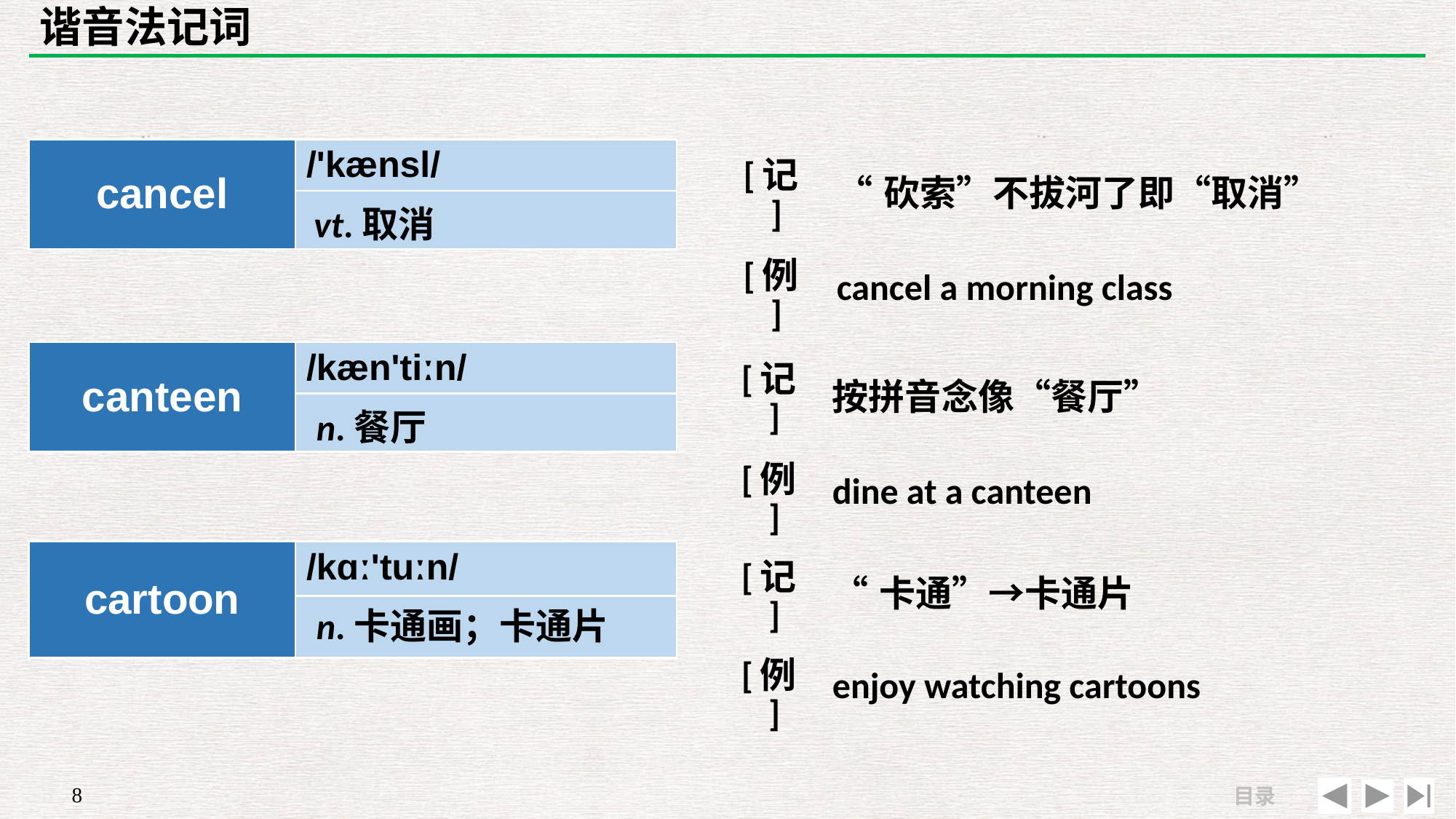

# 谐音法记词

| cancel | /'kænsl/ |
| --- | --- |
|  |  |
| [记] | “砍索”不拔河了即“取消” |
| --- | --- |
| [例] | cancel a morning class |
vt.取消
| canteen | /kæn'tiːn/ |
| --- | --- |
|  |  |
| [记] | 按拼音念像“餐厅” |
| --- | --- |
| [例] | dine at a canteen |
n.餐厅
| cartoon | /kɑː'tuːn/ |
| --- | --- |
|  |  |
| [记] | “卡通”→卡通片 |
| --- | --- |
| [例] | enjoy watching cartoons |
n.卡通画；卡通片